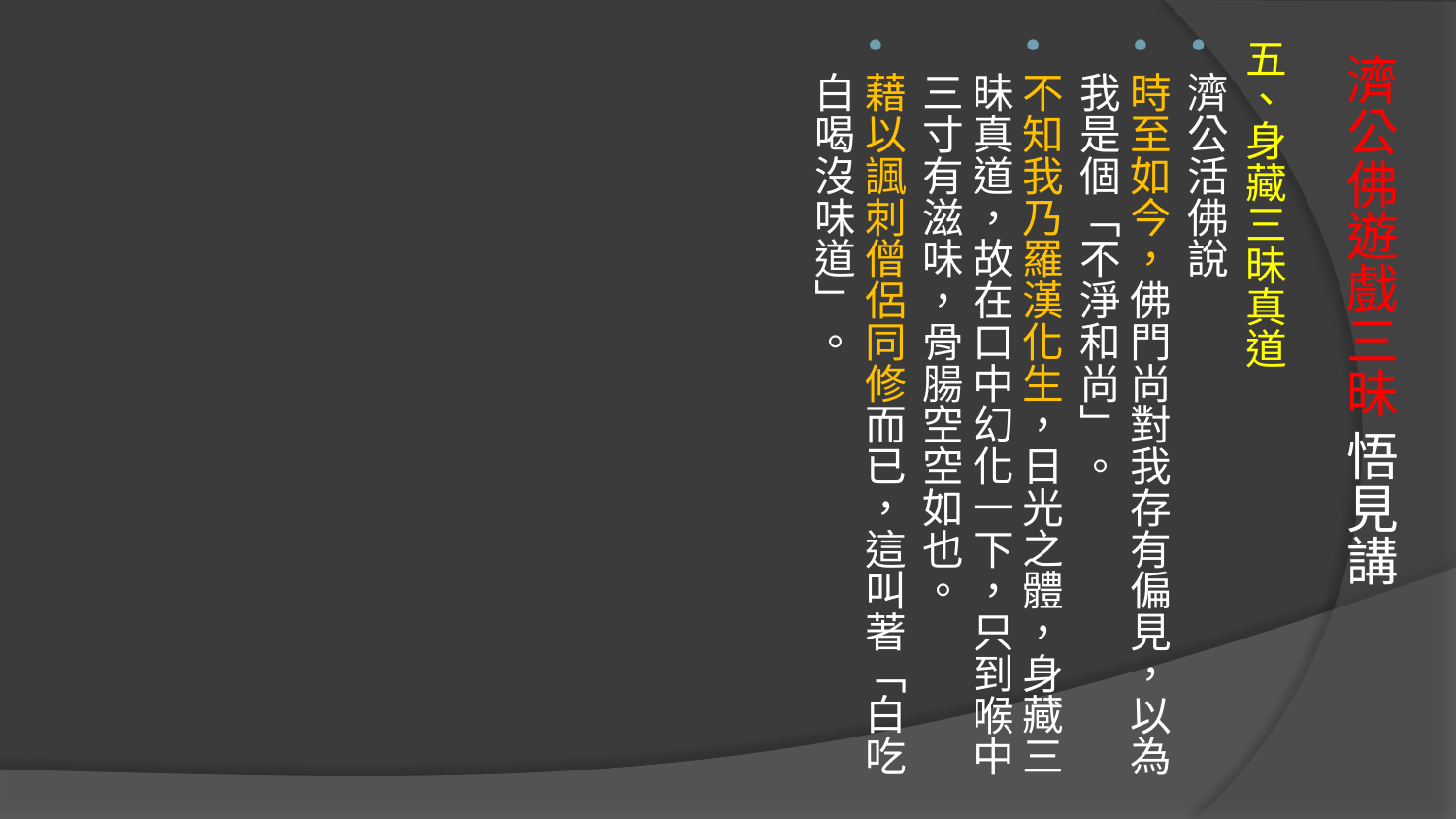

五、身藏三昧真道
濟公活佛說
時至如今，佛門尚對我存有偏見，以為我是個「不淨和尚」。
不知我乃羅漢化生，日光之體，身藏三昧真道，故在口中幻化一下，只到喉中三寸有滋味，骨腸空空如也。
藉以諷刺僧侶同修而已，這叫著「白吃白喝沒味道」。

# 濟公佛遊戲三昧 悟見講